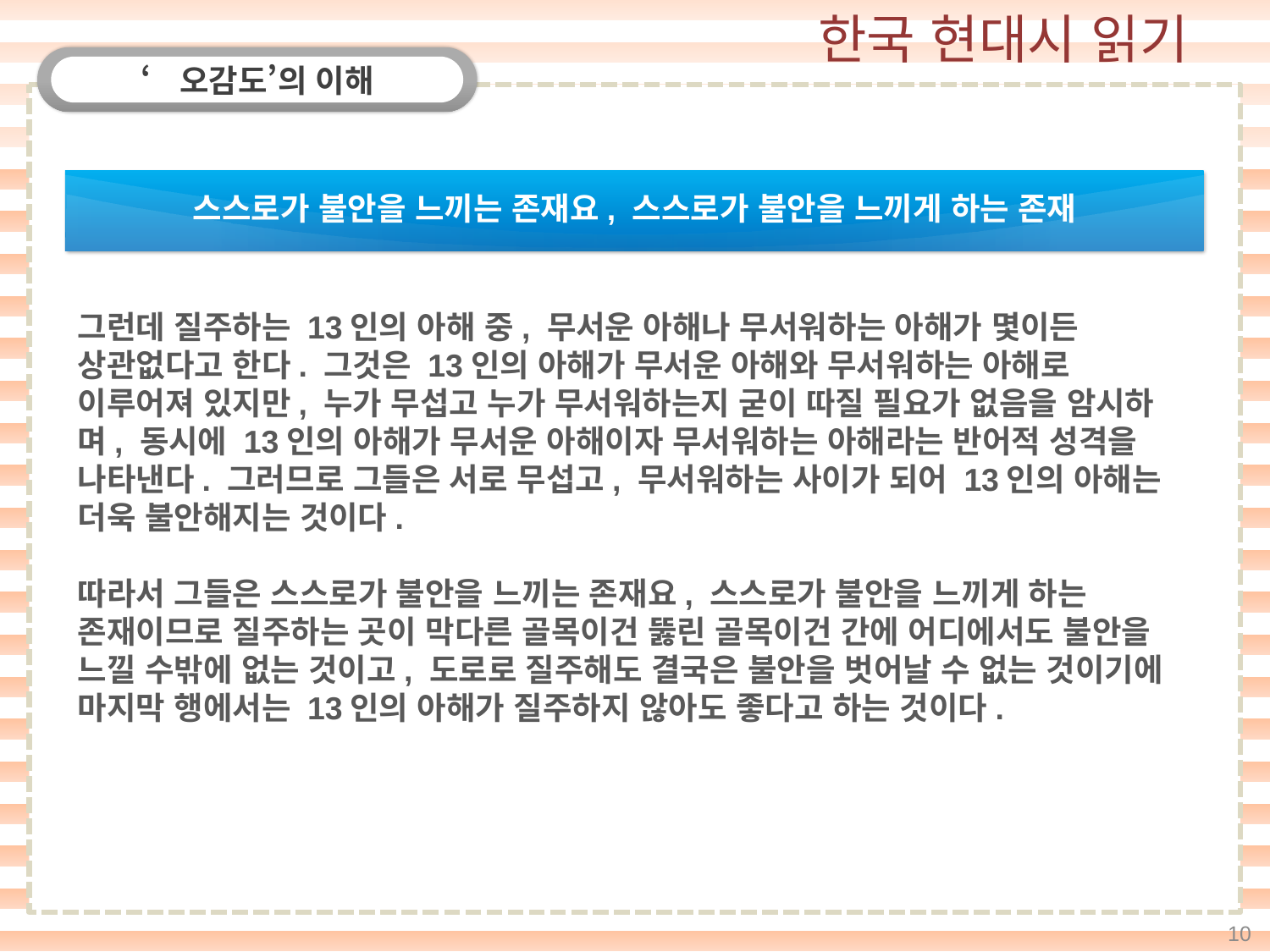

‘오감도’의 이해

스스로가 불안을 느끼는 존재요, 스스로가 불안을 느끼게 하는 존재
그런데 질주하는 13인의 아해 중, 무서운 아해나 무서워하는 아해가 몇이든 상관없다고 한다. 그것은 13인의 아해가 무서운 아해와 무서워하는 아해로 이루어져 있지만, 누가 무섭고 누가 무서워하는지 굳이 따질 필요가 없음을 암시하며, 동시에 13인의 아해가 무서운 아해이자 무서워하는 아해라는 반어적 성격을 나타낸다. 그러므로 그들은 서로 무섭고, 무서워하는 사이가 되어 13인의 아해는 더욱 불안해지는 것이다.

따라서 그들은 스스로가 불안을 느끼는 존재요, 스스로가 불안을 느끼게 하는 존재이므로 질주하는 곳이 막다른 골목이건 뚫린 골목이건 간에 어디에서도 불안을 느낄 수밖에 없는 것이고, 도로로 질주해도 결국은 불안을 벗어날 수 없는 것이기에 마지막 행에서는 13인의 아해가 질주하지 않아도 좋다고 하는 것이다.
10